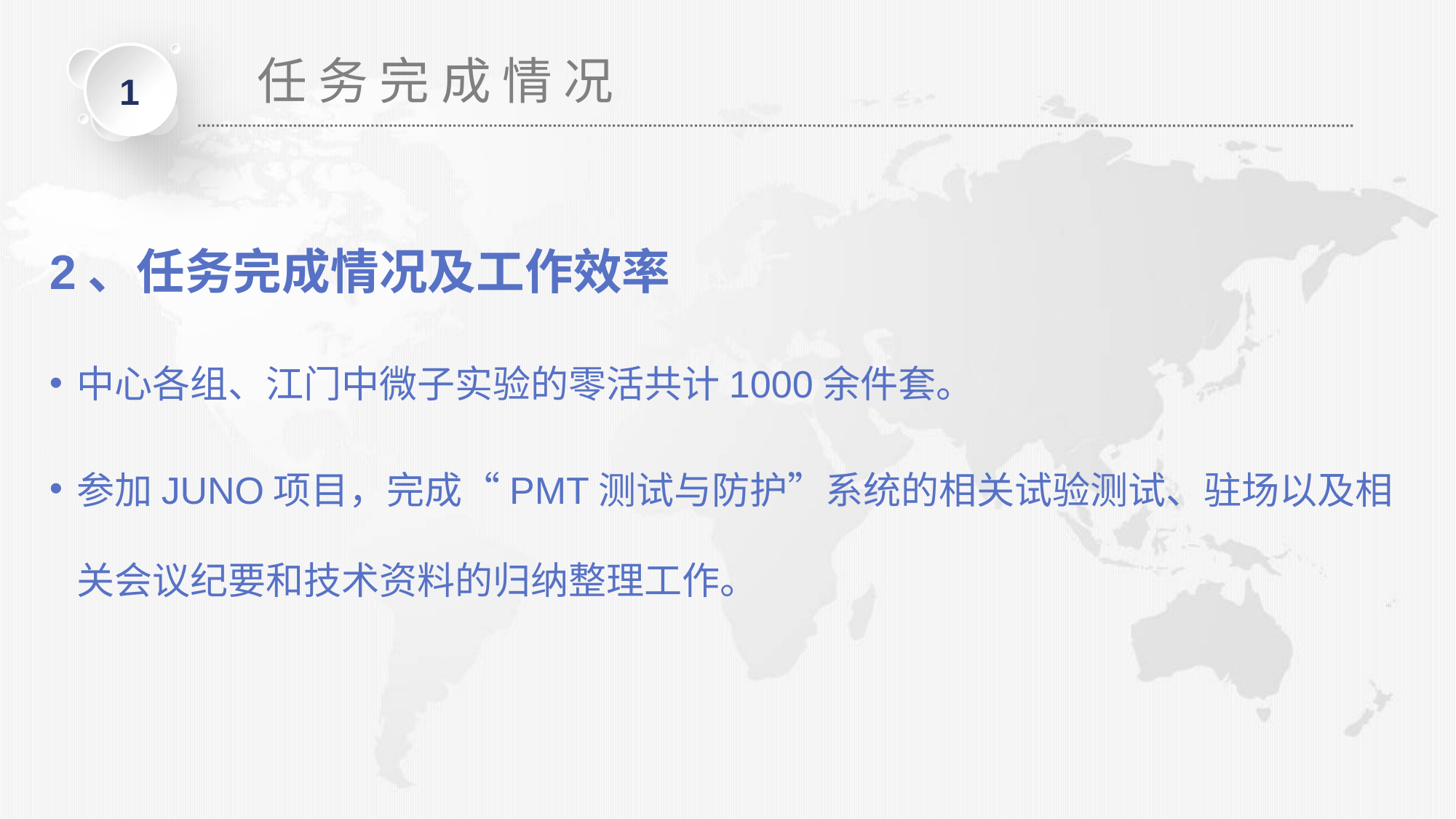

1

任 务 完 成 情 况
2、任务完成情况及工作效率
中心各组、江门中微子实验的零活共计1000余件套。
参加JUNO项目，完成“PMT测试与防护”系统的相关试验测试、驻场以及相关会议纪要和技术资料的归纳整理工作。